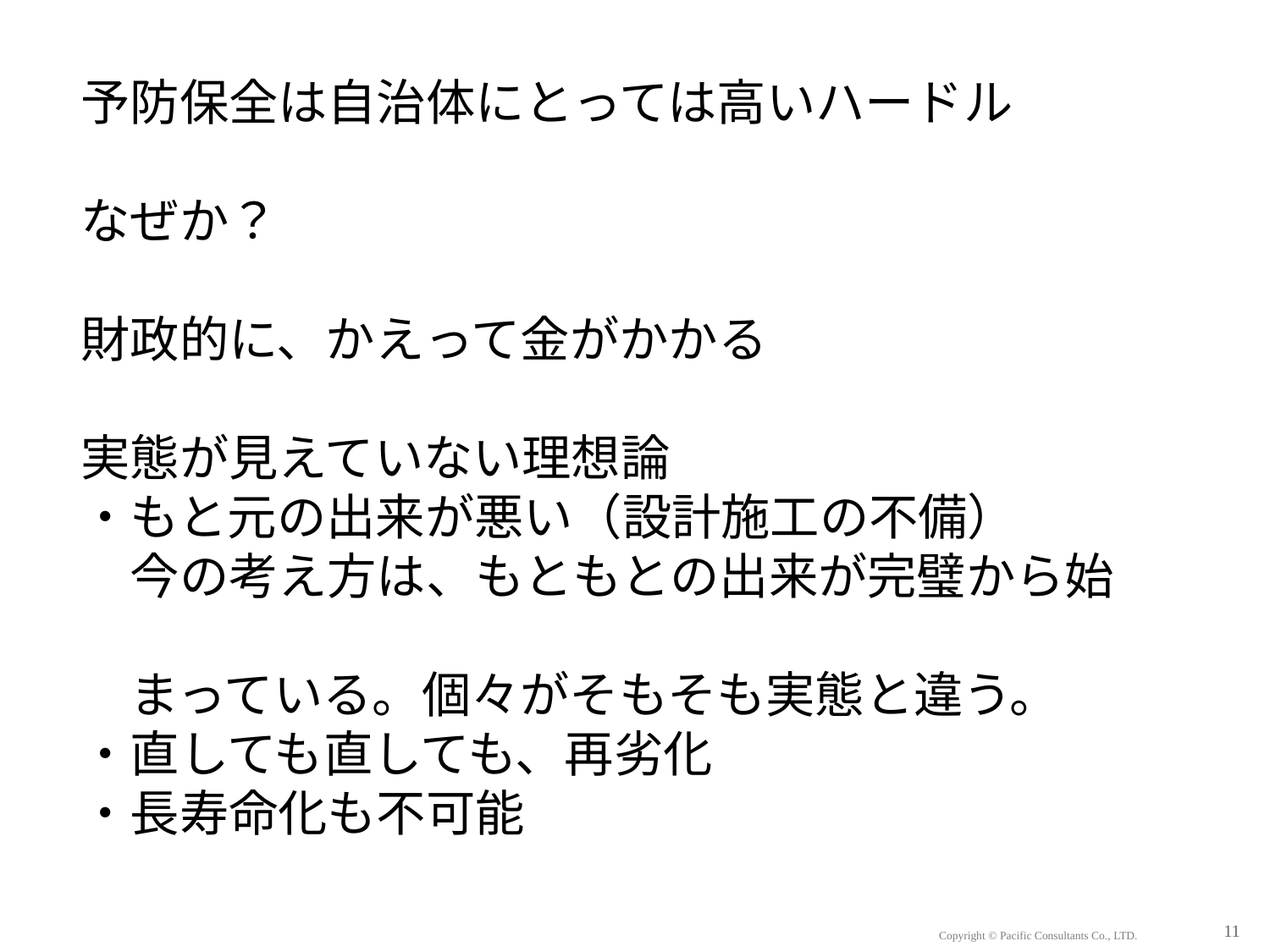

予防保全は自治体にとっては高いハードル

なぜか？

財政的に、かえって金がかかる

実態が見えていない理想論
・もと元の出来が悪い（設計施工の不備）
　今の考え方は、もともとの出来が完璧から始
　まっている。個々がそもそも実態と違う。
・直しても直しても、再劣化
・長寿命化も不可能
11